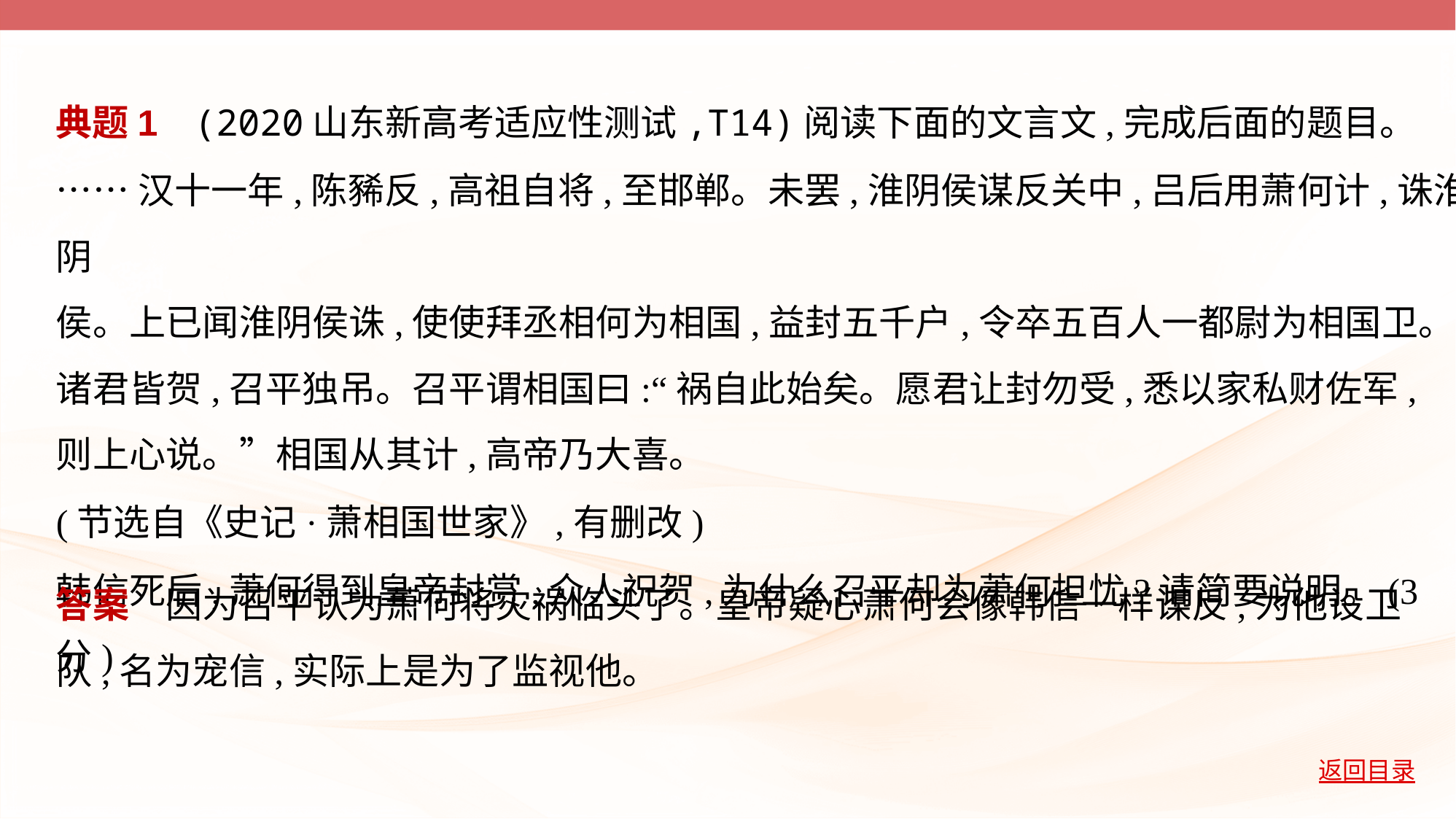

典题1    (2020山东新高考适应性测试,T14)阅读下面的文言文,完成后面的题目。
……汉十一年,陈豨反,高祖自将,至邯郸。未罢,淮阴侯谋反关中,吕后用萧何计,诛淮阴
侯。上已闻淮阴侯诛,使使拜丞相何为相国,益封五千户,令卒五百人一都尉为相国卫。
诸君皆贺,召平独吊。召平谓相国曰:“祸自此始矣。愿君让封勿受,悉以家私财佐军,
则上心说。”相国从其计,高帝乃大喜。
(节选自《史记·萧相国世家》,有删改)
韩信死后,萧何得到皇帝封赏,众人祝贺,为什么召平却为萧何担忧?请简要说明。(3分)
答案　因为召平认为萧何将灾祸临头了。皇帝疑心萧何会像韩信一样谋反,为他设卫
队,名为宠信,实际上是为了监视他。